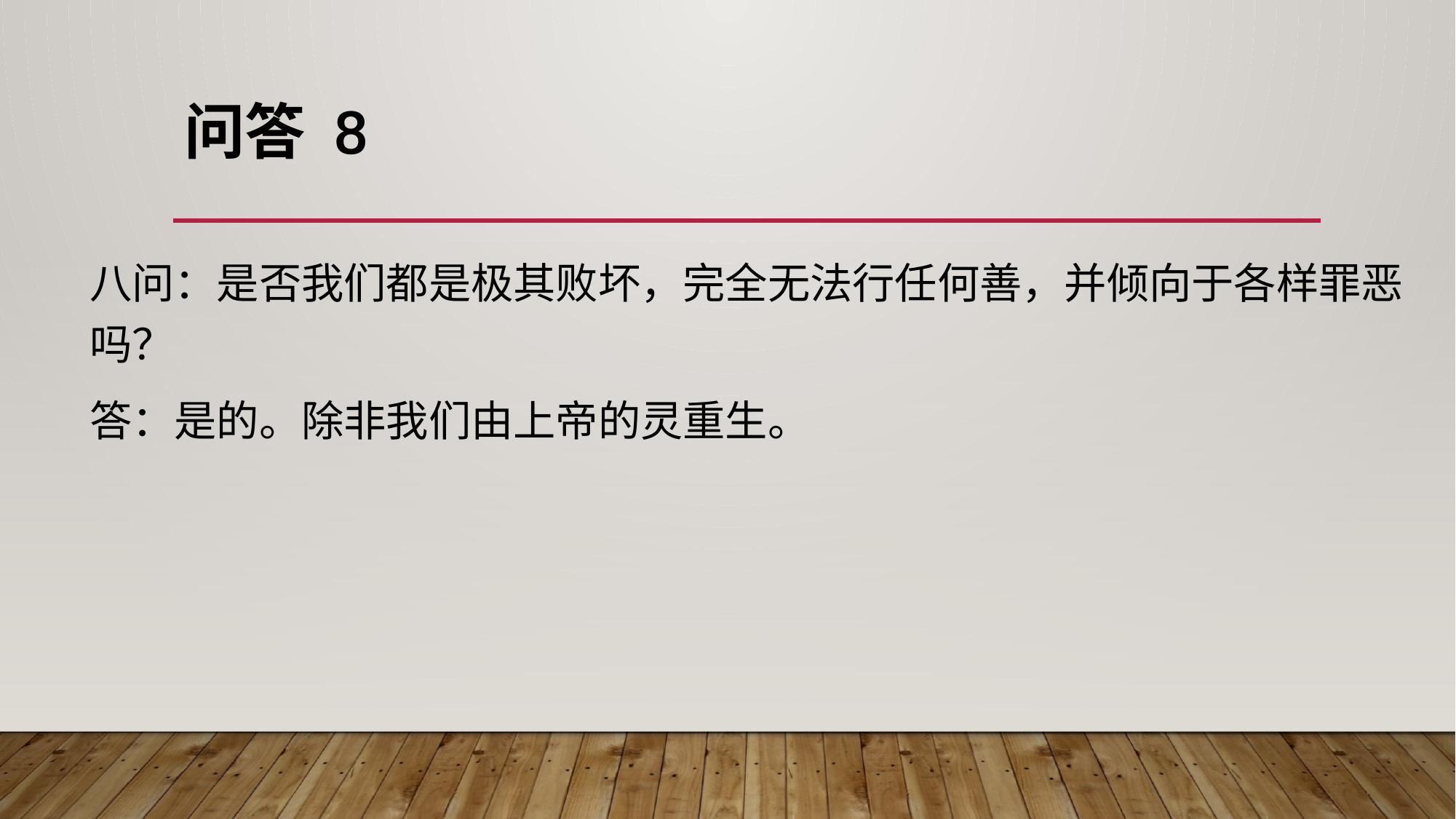

# 问答 8
八问：是否我们都是极其败坏，完全无法行任何善，并倾向于各样罪恶吗？
答：是的。除非我们由上帝的灵重生。